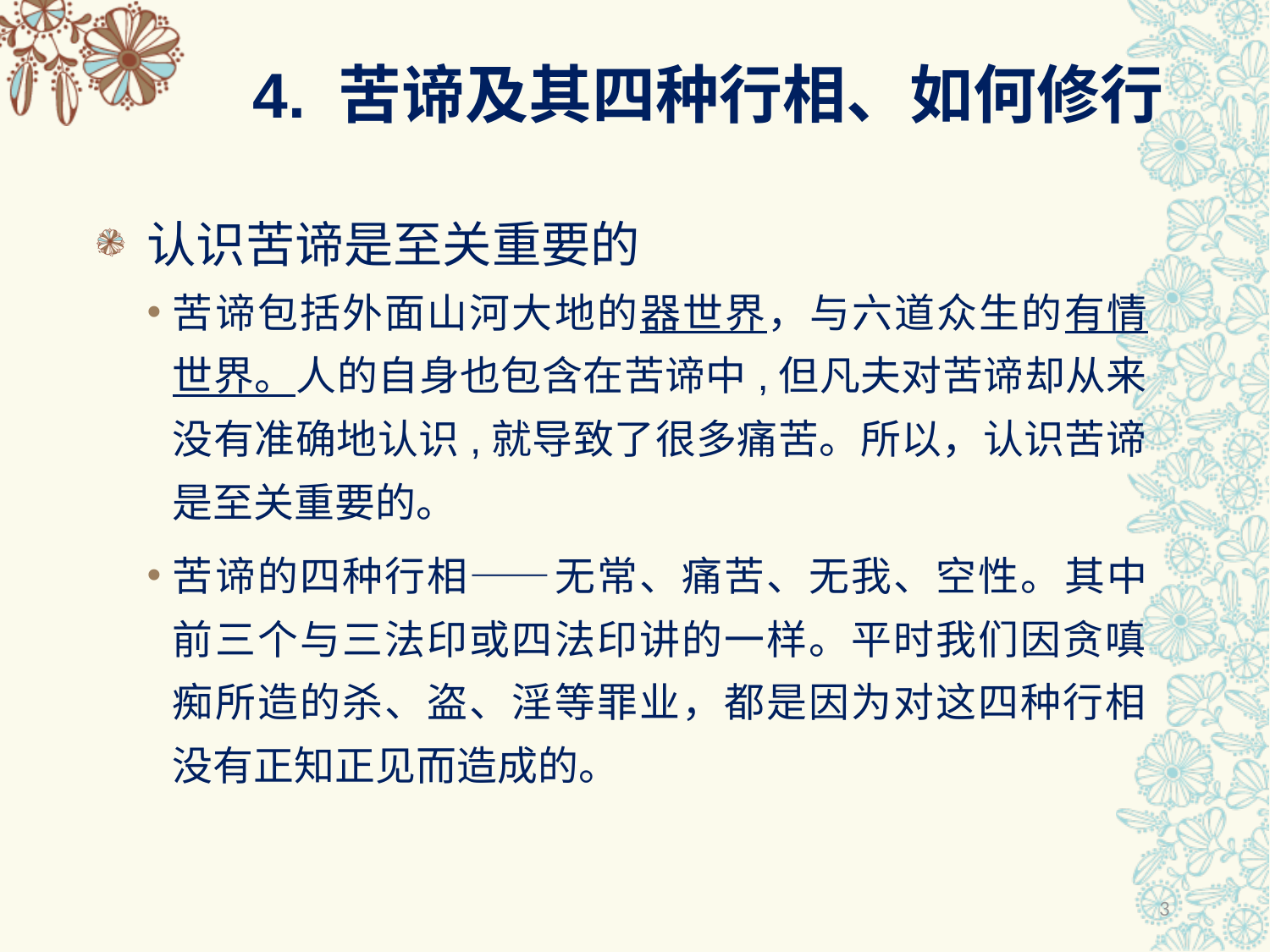

# 4. 苦谛及其四种行相、如何修行
认识苦谛是至关重要的
苦谛包括外面山河大地的器世界，与六道众生的有情世界。人的自身也包含在苦谛中,但凡夫对苦谛却从来没有准确地认识,就导致了很多痛苦。所以，认识苦谛是至关重要的。
苦谛的四种行相——无常、痛苦、无我、空性。其中前三个与三法印或四法印讲的一样。平时我们因贪嗔痴所造的杀、盗、淫等罪业，都是因为对这四种行相没有正知正见而造成的。
3